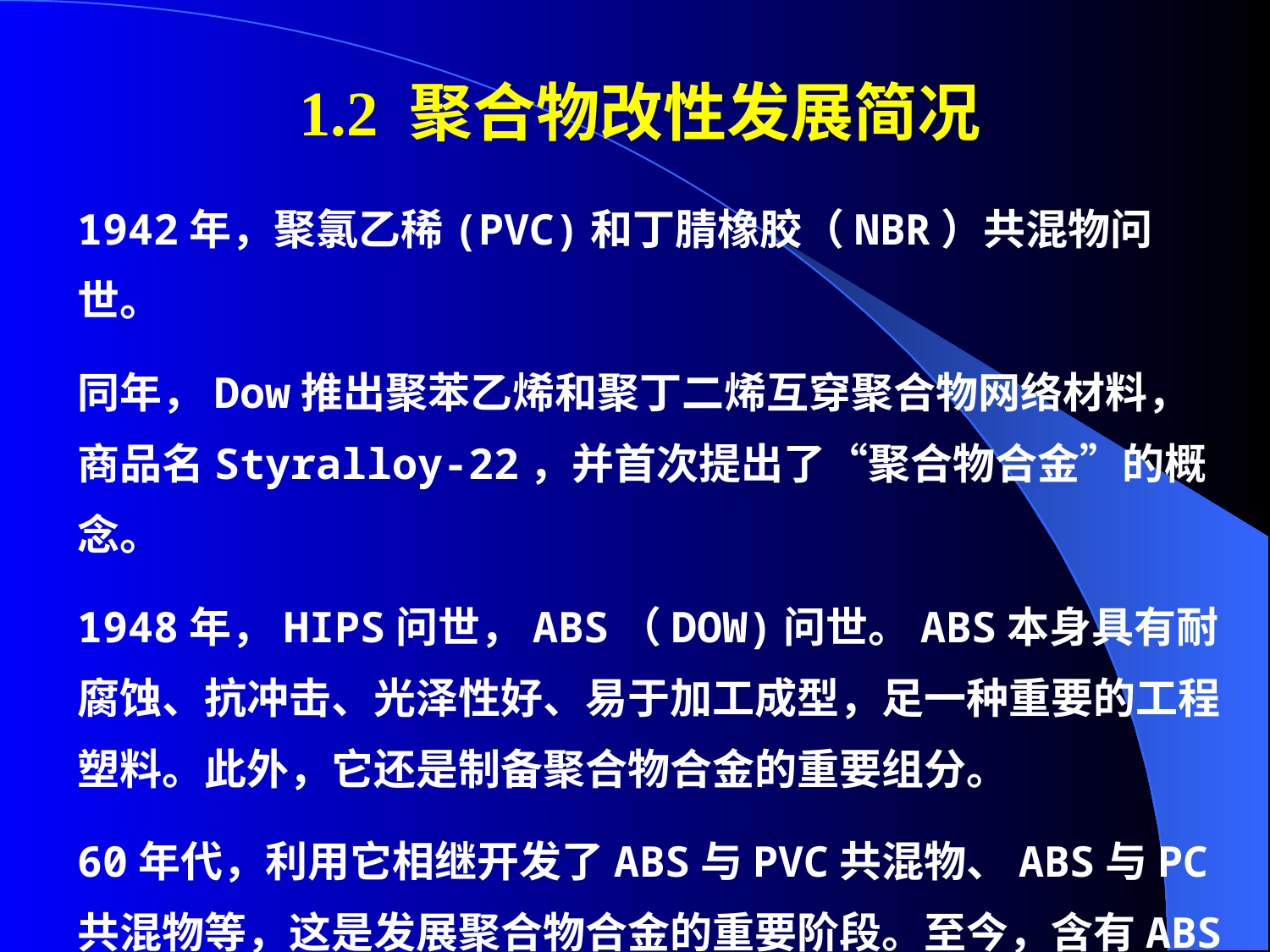

1.2 聚合物改性发展简况
1942年，聚氯乙稀(PVC)和丁腈橡胶（NBR）共混物问世。
同年，Dow推出聚苯乙烯和聚丁二烯互穿聚合物网络材料，商品名Styralloy-22，并首次提出了“聚合物合金”的概念。
1948年，HIPS问世，ABS（DOW)问世。ABS本身具有耐腐蚀、抗冲击、光泽性好、易于加工成型，足一种重要的工程塑料。此外，它还是制备聚合物合金的重要组分。
60年代，利用它相继开发了ABS与PVC共混物、ABS与PC共混物等，这是发展聚合物合金的重要阶段。至今，含有ABS树脂的聚合物共混物仍占有很大的市场。